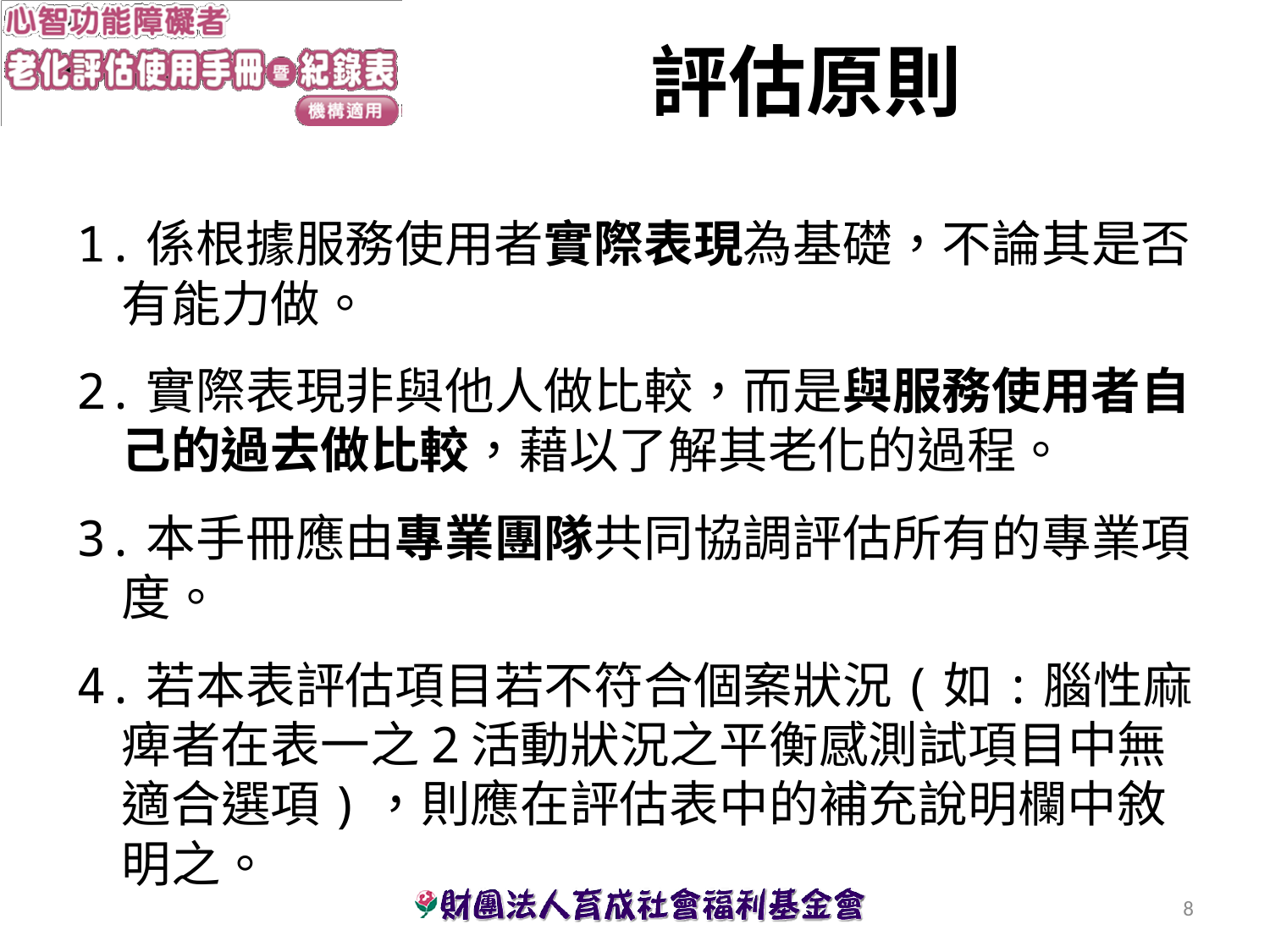

# 評估原則
1.係根據服務使用者實際表現為基礎，不論其是否有能力做。
2.實際表現非與他人做比較，而是與服務使用者自己的過去做比較，藉以了解其老化的過程。
3.本手冊應由專業團隊共同協調評估所有的專業項度。
4.若本表評估項目若不符合個案狀況(如:腦性麻痺者在表一之2活動狀況之平衡感測試項目中無適合選項)，則應在評估表中的補充說明欄中敘明之。

8